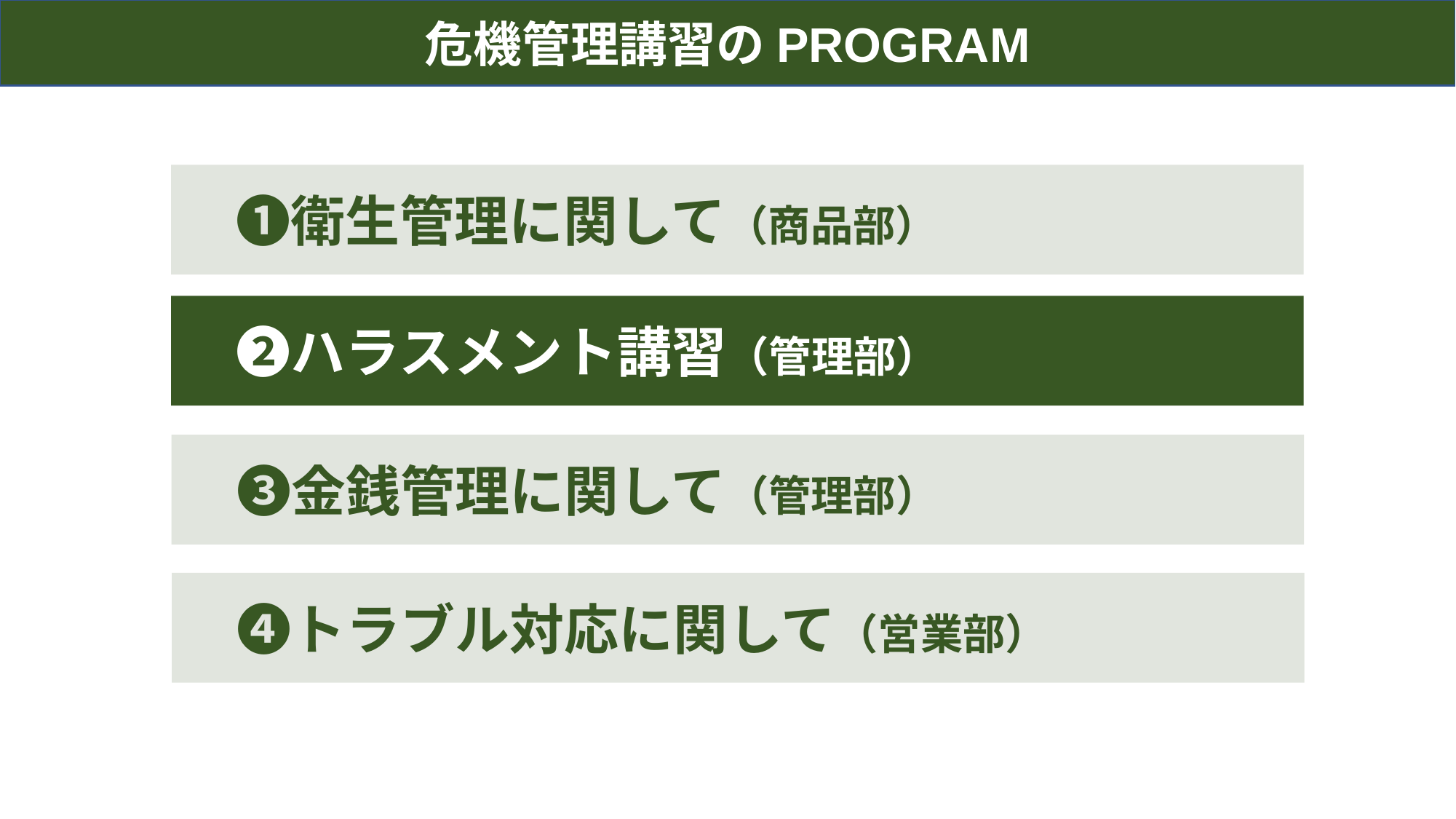

危機管理講習のPROGRAM
　❶衛生管理に関して（商品部）
　❷ハラスメント講習（管理部）
　❸金銭管理に関して（管理部）
　❹トラブル対応に関して（営業部）